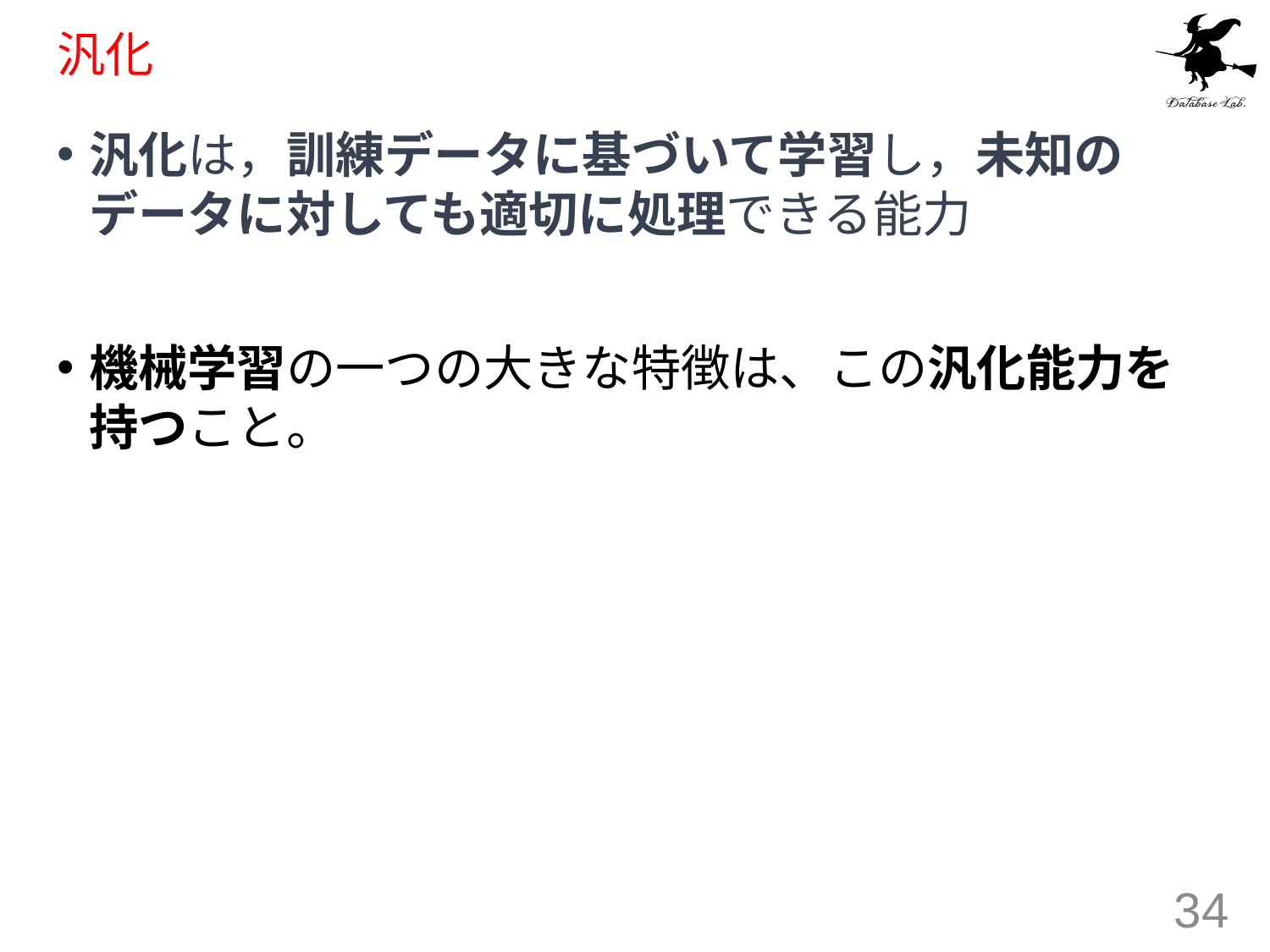

# 汎化
汎化は，訓練データに基づいて学習し，未知のデータに対しても適切に処理できる能力

機械学習の一つの大きな特徴は、この汎化能力を持つこと。

34